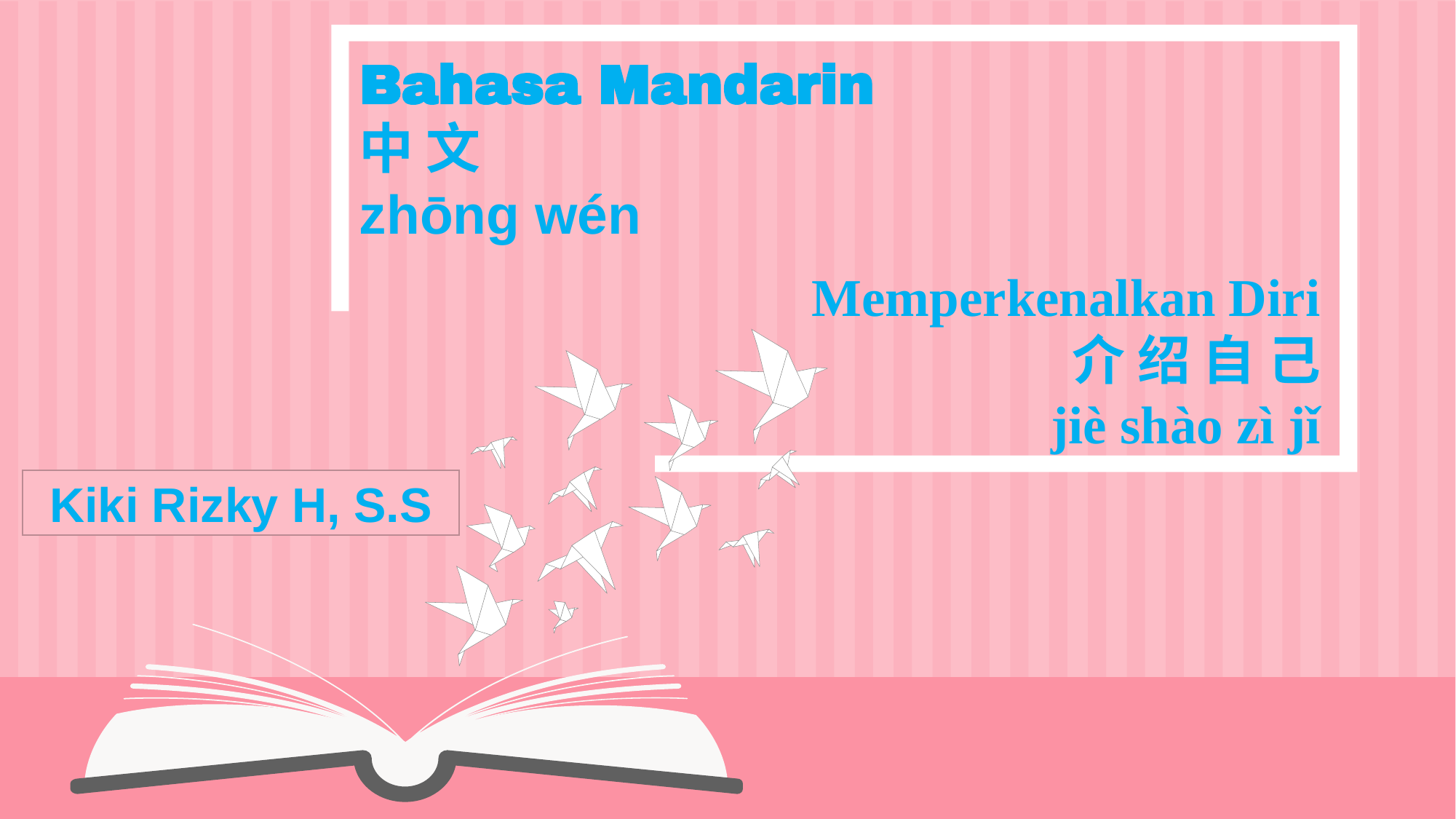

Bahasa Mandarin
中 文
zhōng wén
Memperkenalkan Diri
介 绍 自 己
jiè shào zì jǐ

Kiki Rizky H, S.S